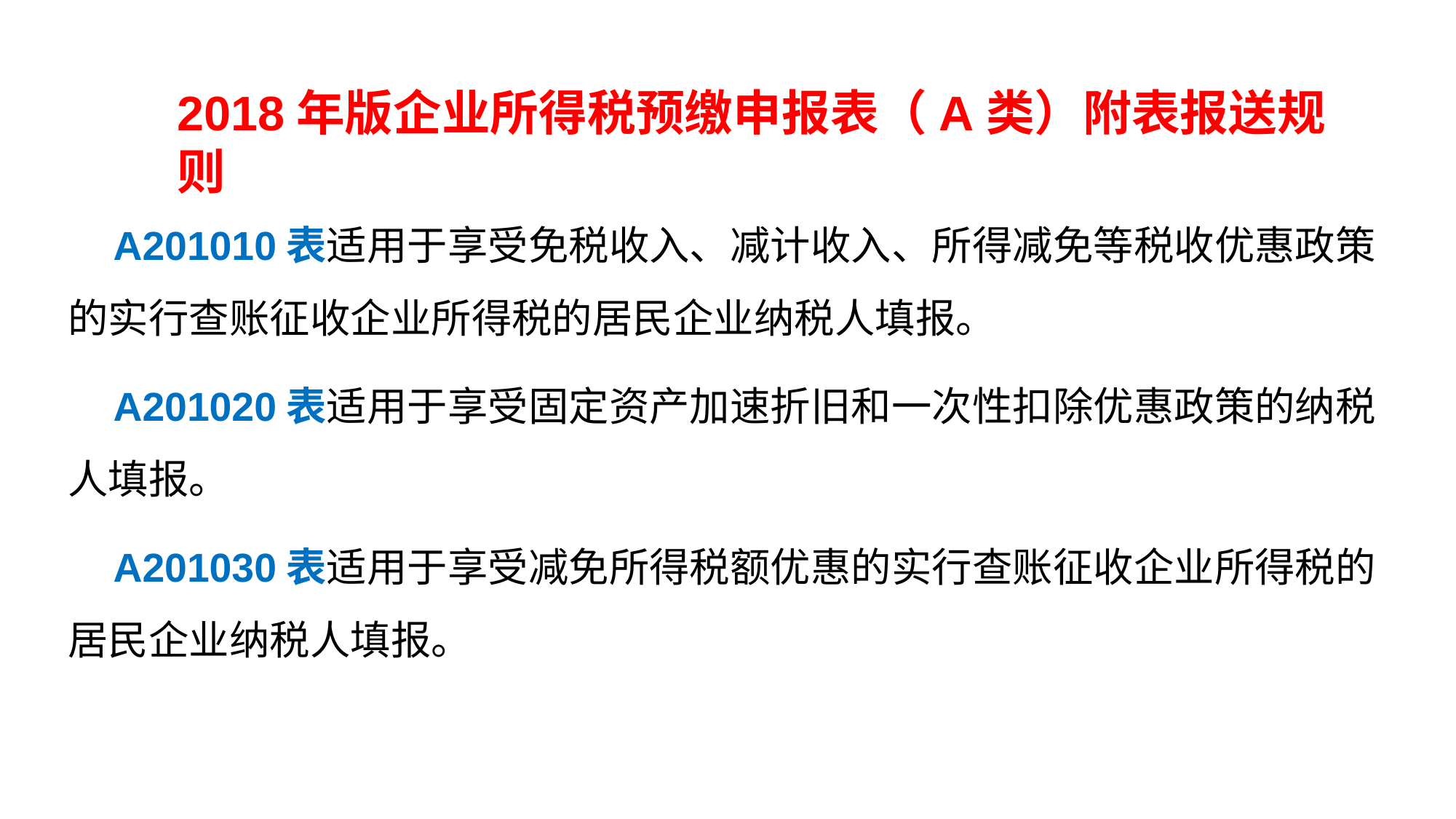

2018年版企业所得税预缴申报表（A类）附表报送规则

    A201010表适用于享受免税收入、减计收入、所得减免等税收优惠政策的实行查账征收企业所得税的居民企业纳税人填报。
    A201020表适用于享受固定资产加速折旧和一次性扣除优惠政策的纳税人填报。
    A201030表适用于享受减免所得税额优惠的实行查账征收企业所得税的居民企业纳税人填报。